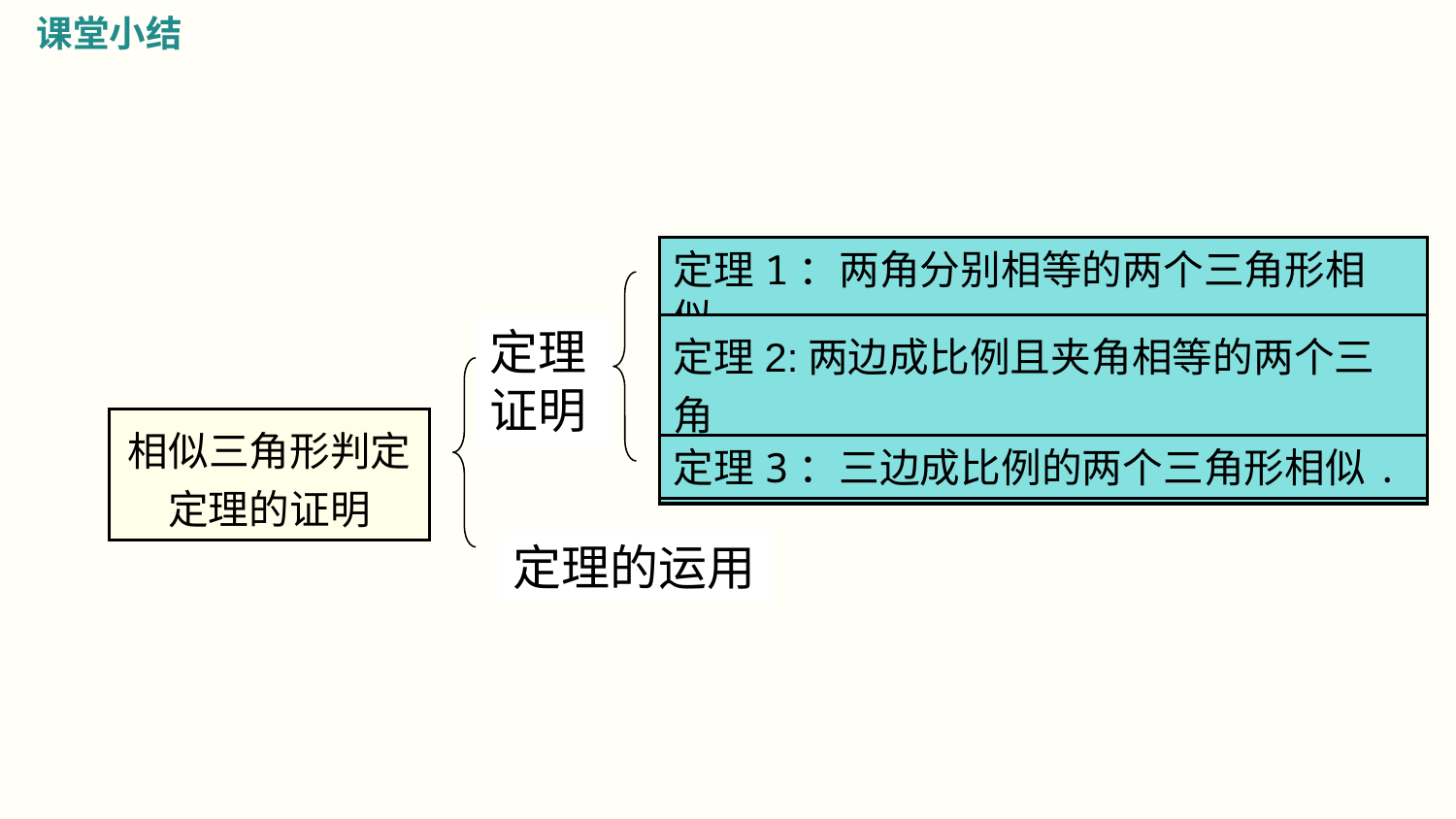

课堂小结
定理1：两角分别相等的两个三角形相似.

定理证明
定理2:两边成比例且夹角相等的两个三角
          形相似.

相似三角形判定定理的证明
定理3：三边成比例的两个三角形相似.
定理的运用